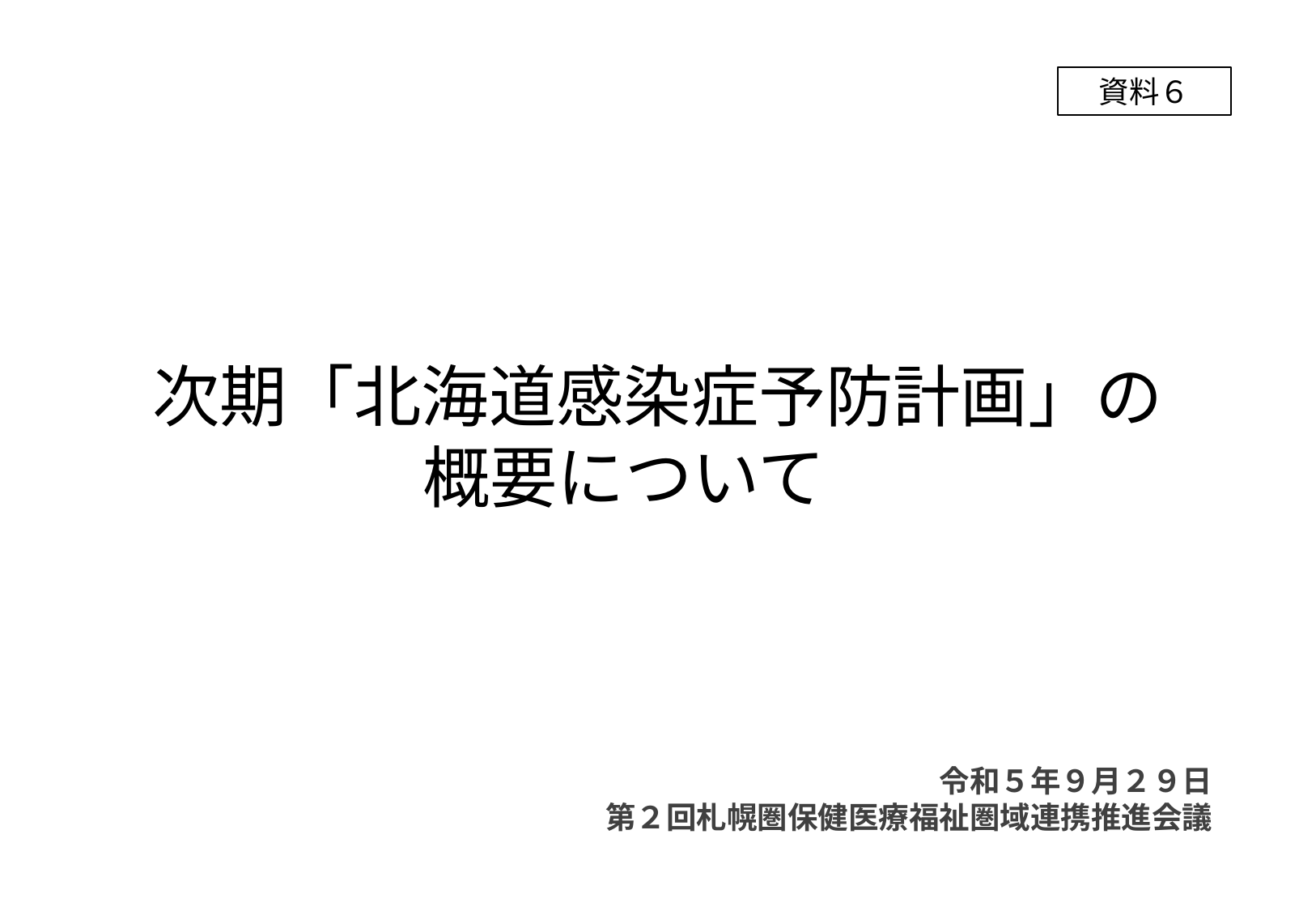

資料６
次期「北海道感染症予防計画」の
概要について
　　　　　　　　　　　令和５年９月２９日
第２回札幌圏保健医療福祉圏域連携推進会議